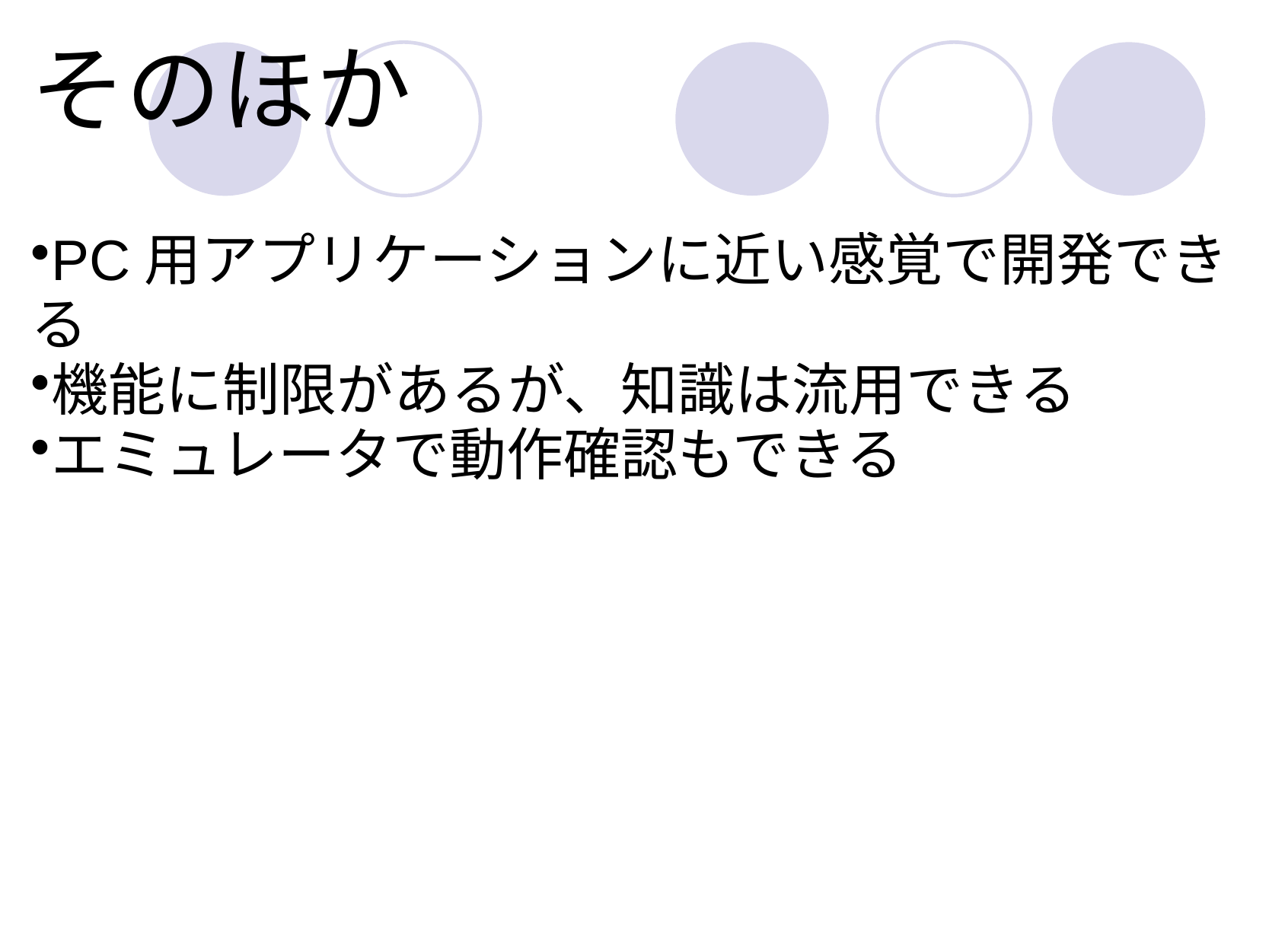

# そのほか
PC用アプリケーションに近い感覚で開発できる
機能に制限があるが、知識は流用できる
エミュレータで動作確認もできる